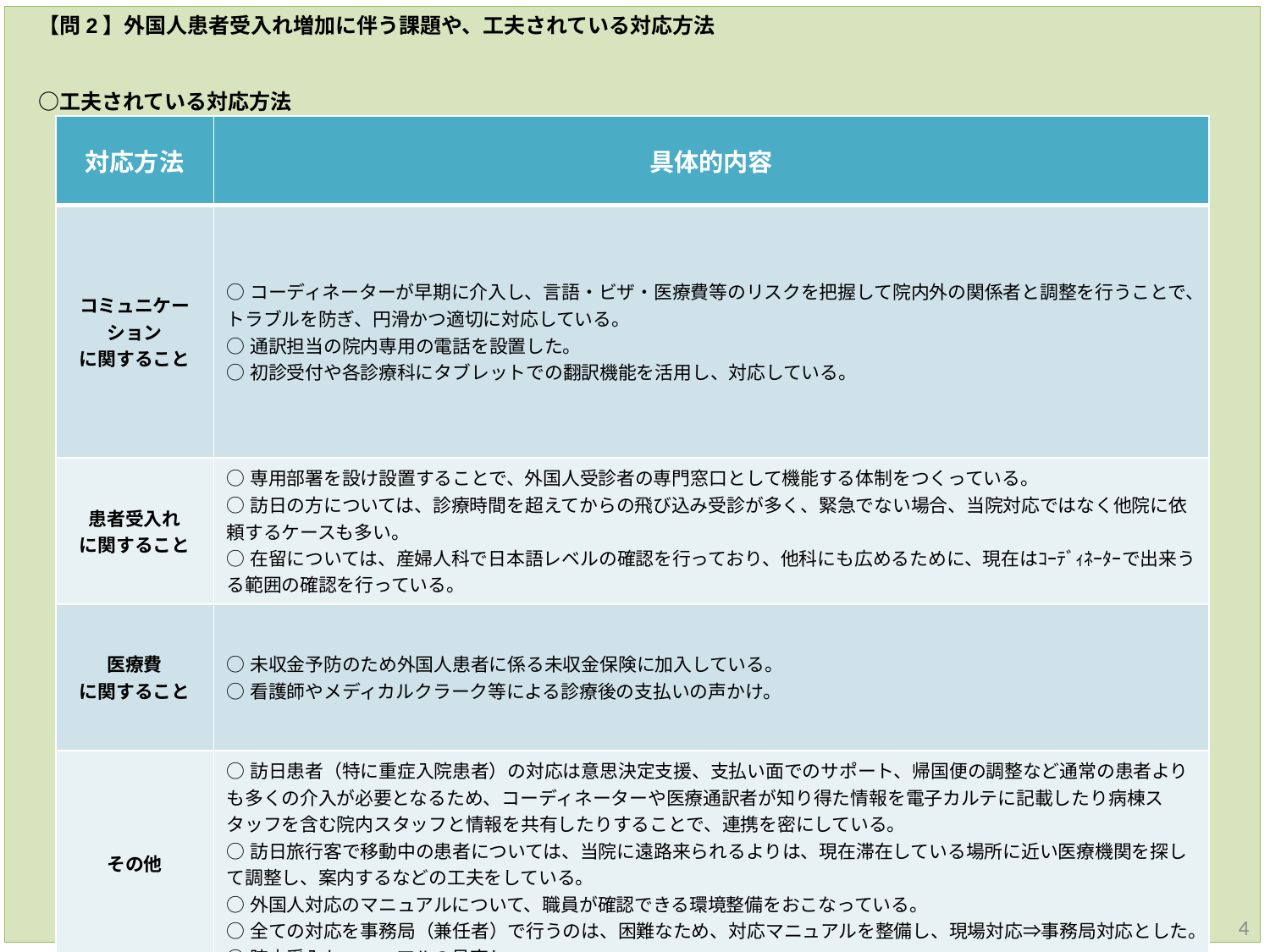

【問2】外国人患者受入れ増加に伴う課題や、工夫されている対応方法

　○工夫されている対応方法
| 対応方法 | 具体的内容 |
| --- | --- |
| コミュニケーション に関すること | ○コーディネーターが早期に介入し、言語・ビザ・医療費等のリスクを把握して院内外の関係者と調整を行うことで、トラブルを防ぎ、円滑かつ適切に対応している。 ○通訳担当の院内専用の電話を設置した。 ○初診受付や各診療科にタブレットでの翻訳機能を活用し、対応している。 |
| 患者受入れ に関すること | ○専用部署を設け設置することで、外国人受診者の専門窓口として機能する体制をつくっている。 ○訪日の方については、診療時間を超えてからの飛び込み受診が多く、緊急でない場合、当院対応ではなく他院に依頼するケースも多い。 ○在留については、産婦人科で日本語レベルの確認を行っており、他科にも広めるために、現在はｺｰﾃﾞｨﾈｰﾀｰで出来うる範囲の確認を行っている。 |
| 医療費 に関すること | ○未収金予防のため外国人患者に係る未収金保険に加入している。 ○看護師やメディカルクラーク等による診療後の支払いの声かけ。 |
| その他 | ○訪日患者（特に重症入院患者）の対応は意思決定支援、支払い面でのサポート、帰国便の調整など通常の患者よりも多くの介入が必要となるため、コーディネーターや医療通訳者が知り得た情報を電子カルテに記載したり病棟スタッフを含む院内スタッフと情報を共有したりすることで、連携を密にしている。 ○訪日旅行客で移動中の患者については、当院に遠路来られるよりは、現在滞在している場所に近い医療機関を探して調整し、案内するなどの工夫をしている。 ○外国人対応のマニュアルについて、職員が確認できる環境整備をおこなっている。 ○全ての対応を事務局（兼任者）で行うのは、困難なため、対応マニュアルを整備し、現場対応⇒事務局対応とした。 ○院内受入れマニュアルの見直し。 |
4